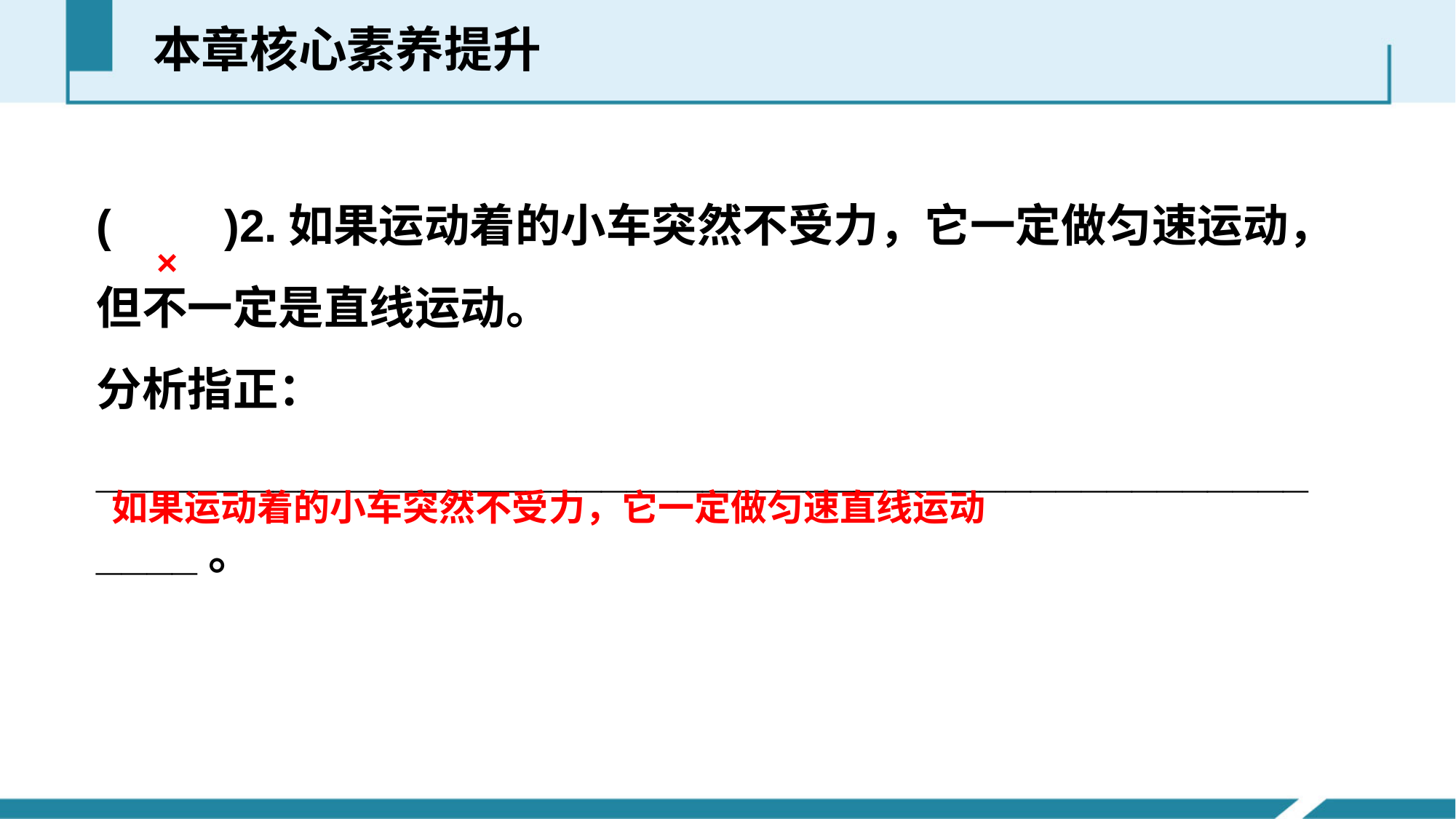

本章核心素养提升
(　　)2.如果运动着的小车突然不受力，它一定做匀速运动，但不一定是直线运动。
分析指正：____________________________________________________。
×
如果运动着的小车突然不受力，它一定做匀速直线运动